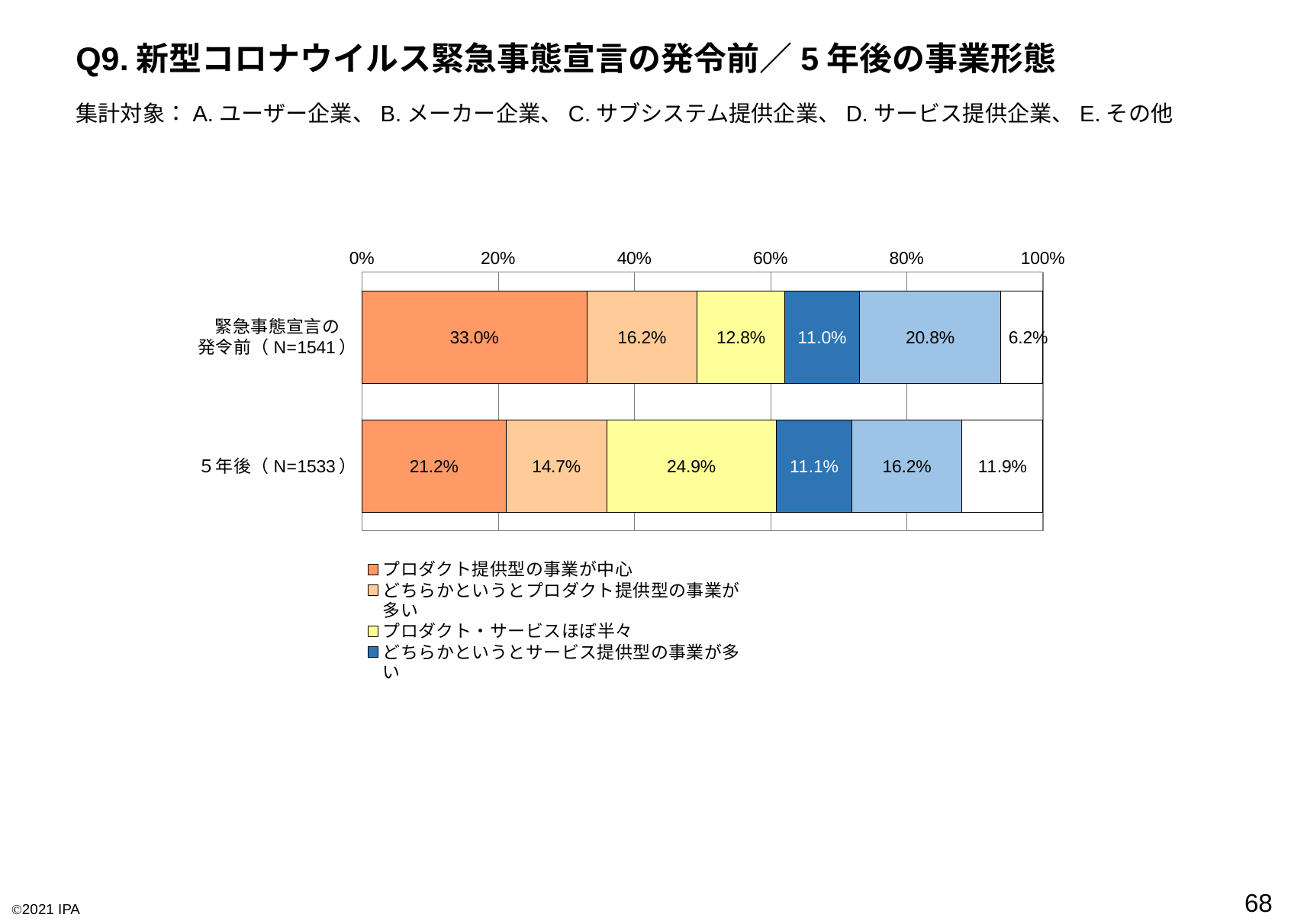

Q9.新型コロナウイルス緊急事態宣言の発令前／5年後の事業形態
集計対象：A.ユーザー企業、B.メーカー企業、C.サブシステム提供企業、D.サービス提供企業、E.その他

### Chart

| Category | プロダクト提供型の事業が中心 | どちらかというとプロダクト提供型の事業が多い | プロダクト・サービスほぼ半々 | どちらかというとサービス提供型の事業が多い | サービス提供型の事業が中心 | わからない |
|---|---|---|---|---|---|---|
| 緊急事態宣言の
発令前（N=1541） | 0.3303049967553537 | 0.16223231667748214 | 0.12848799480856588 | 0.10966904607397794 | 0.20765736534717716 | 0.06164828033744322 |
| ５年後（N=1533） | 0.21200260926288322 | 0.14742335290280495 | 0.2491846053489889 | 0.11089367253750815 | 0.16177429876060012 | 0.1187214611872146 |